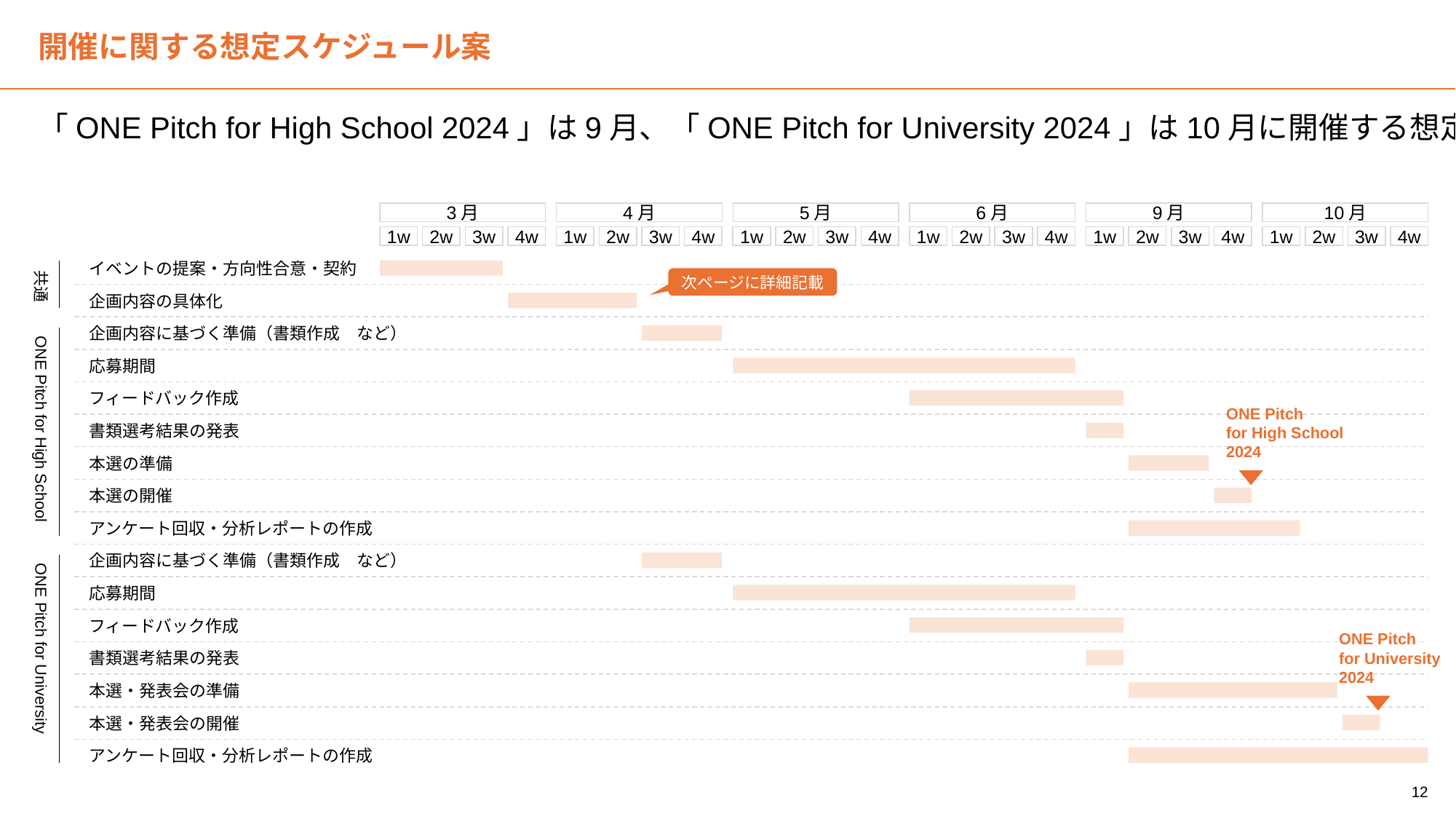

開催に関する想定スケジュール案
「ONE Pitch for High School 2024」は9月、「ONE Pitch for University 2024」は10月に開催する想定です。
3月
1w
2w
3w
4w
4月
1w
2w
3w
4w
5月
1w
2w
3w
4w
6月
1w
2w
3w
4w
9月
1w
2w
3w
4w
10月
1w
2w
3w
4w
共通
イベントの提案・方向性合意・契約
企画内容の具体化
企画内容に基づく準備（書類作成　など）
応募期間
フィードバック作成
書類選考結果の発表
本選の準備
本選の開催
アンケート回収・分析レポートの作成
企画内容に基づく準備（書類作成　など）
応募期間
フィードバック作成
書類選考結果の発表
本選・発表会の準備
本選・発表会の開催
アンケート回収・分析レポートの作成

ONE Pitch for High School

ONE Pitch
for High School
2024

ONE Pitch for University

ONE Pitch
for University
2024

次ページに詳細記載
12